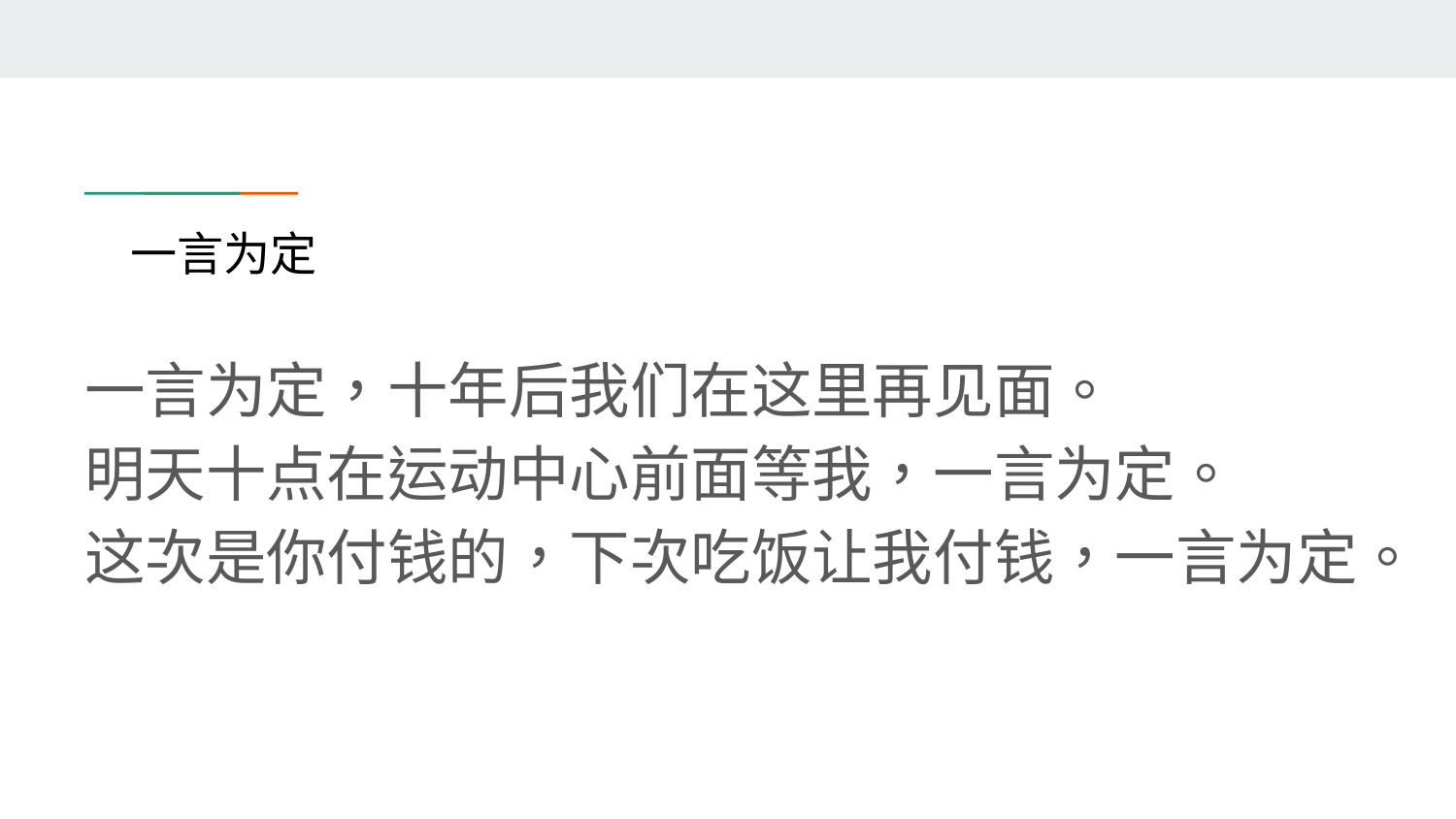

# 一言为定
一言为定，十年后我们在这里再见面。
明天十点在运动中心前面等我，一言为定。
这次是你付钱的，下次吃饭让我付钱，一言为定。